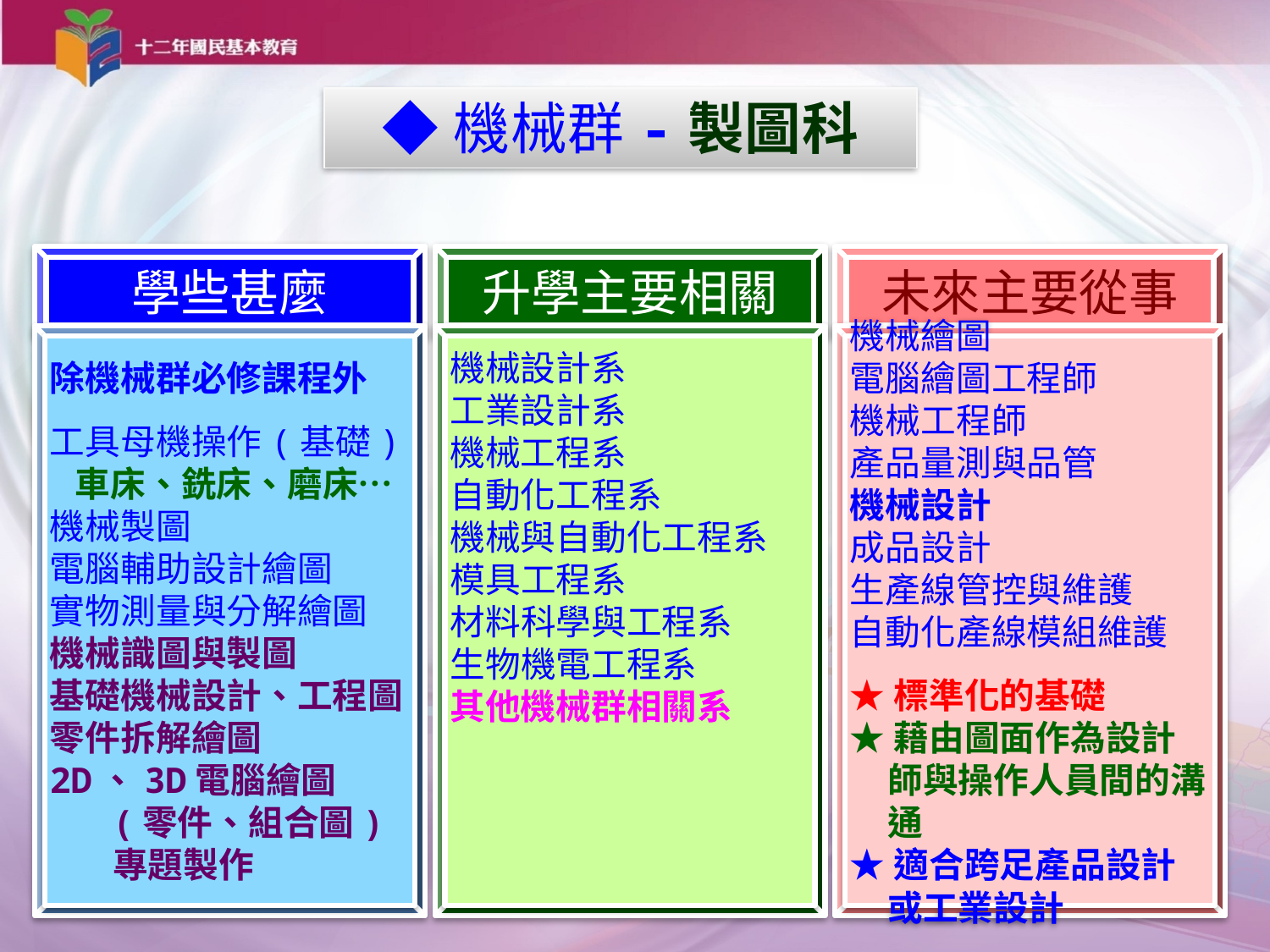

◆機械群-製圖科
學些甚麼
升學主要相關
未來主要從事

除機械群必修課程外
工具母機操作(基礎)
車床、銑床、磨床…
機械製圖
電腦輔助設計繪圖
實物測量與分解繪圖
機械識圖與製圖
基礎機械設計、工程圖
零件拆解繪圖
2D、3D電腦繪圖
(零件、組合圖)
專題製作
機械設計系
工業設計系
機械工程系
自動化工程系
機械與自動化工程系
模具工程系
材料科學與工程系
生物機電工程系
其他機械群相關系

機械繪圖
電腦繪圖工程師
機械工程師
產品量測與品管
機械設計
成品設計
生產線管控與維護
自動化產線模組維護
★標準化的基礎
★藉由圖面作為設計師與操作人員間的溝通
★適合跨足產品設計或工業設計